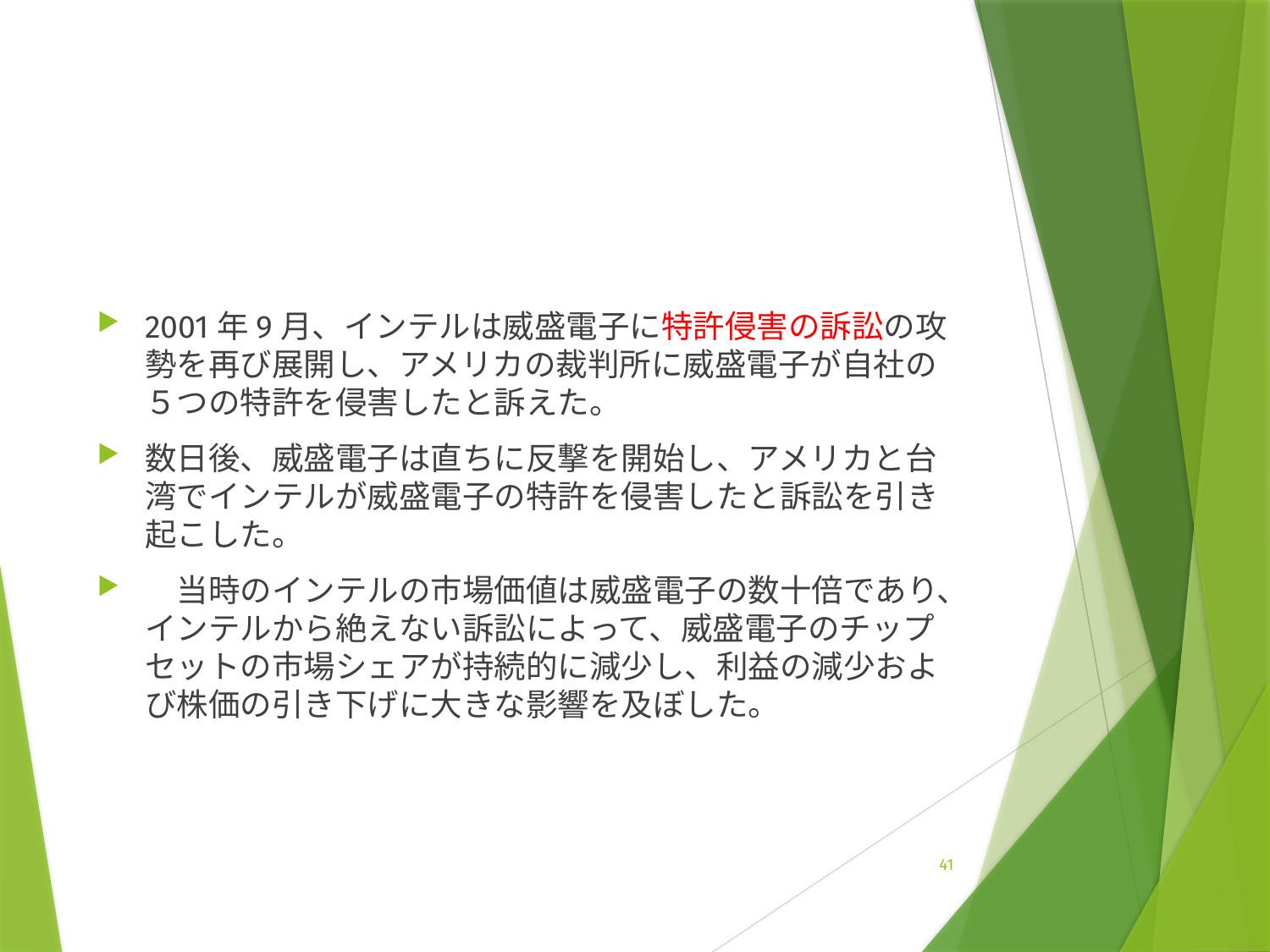

#
2001年9月、インテルは威盛電子に特許侵害の訴訟の攻勢を再び展開し、アメリカの裁判所に威盛電子が自社の５つの特許を侵害したと訴えた。
数日後、威盛電子は直ちに反撃を開始し、アメリカと台湾でインテルが威盛電子の特許を侵害したと訴訟を引き起こした。
　当時のインテルの市場価値は威盛電子の数十倍であり、インテルから絶えない訴訟によって、威盛電子のチップセットの市場シェアが持続的に減少し、利益の減少および株価の引き下げに大きな影響を及ぼした。
41